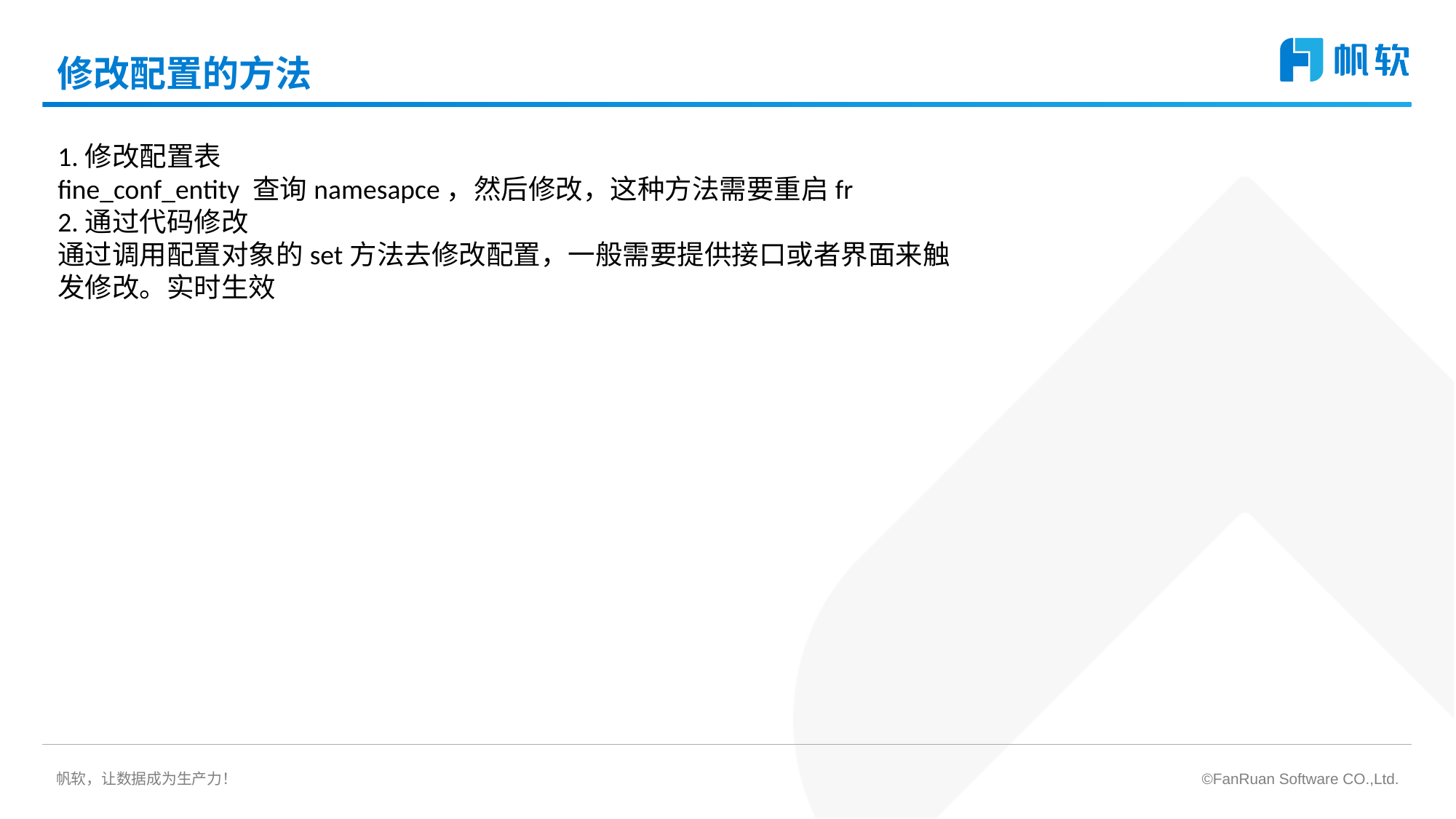

# 修改配置的方法
1.修改配置表
fine_conf_entity 查询namesapce，然后修改，这种方法需要重启fr
2.通过代码修改
通过调用配置对象的set方法去修改配置，一般需要提供接口或者界面来触发修改。实时生效